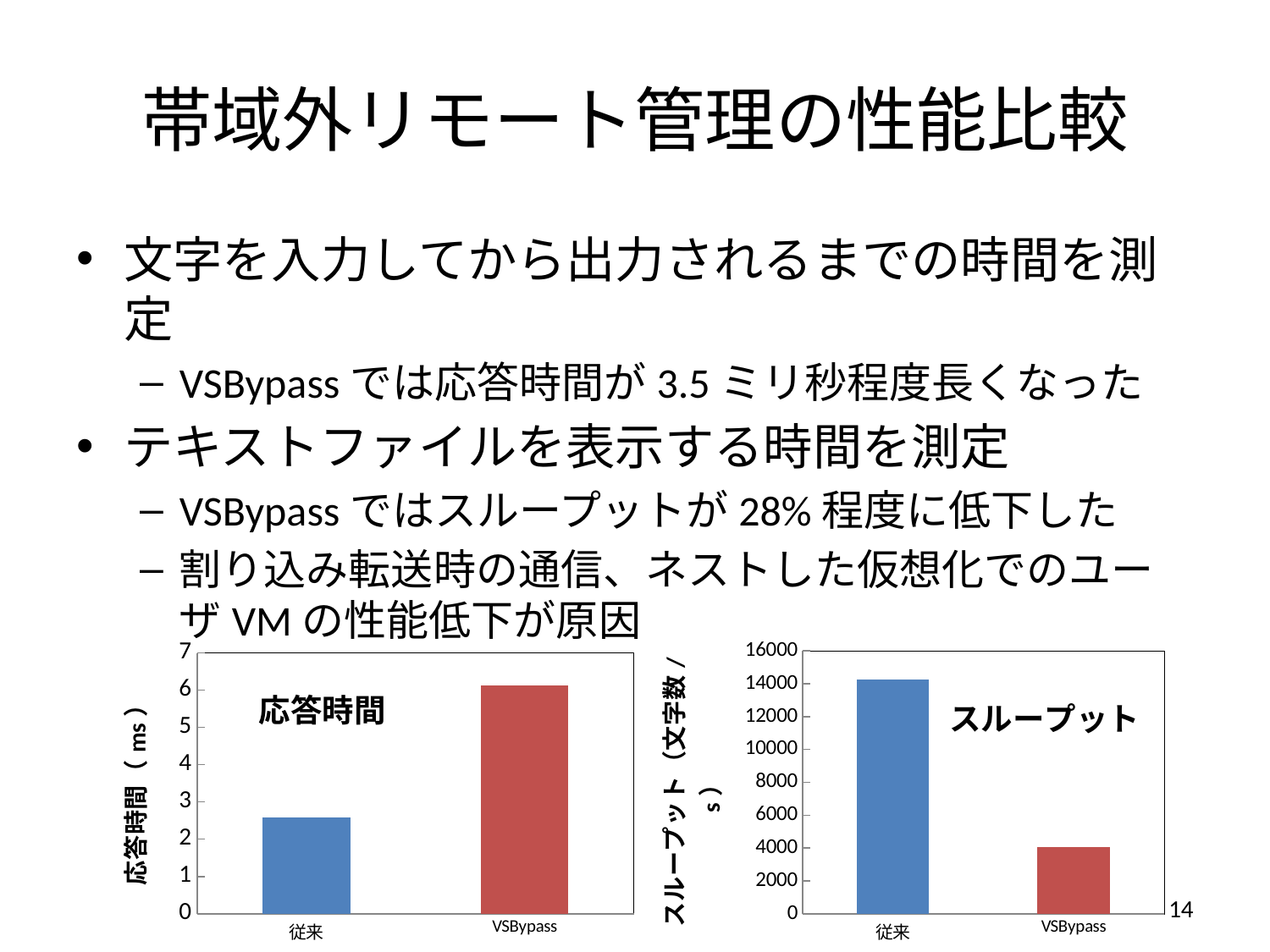

# 帯域外リモート管理の性能比較
文字を入力してから出力されるまでの時間を測定
VSBypassでは応答時間が3.5ミリ秒程度長くなった
テキストファイルを表示する時間を測定
VSBypassではスループットが28%程度に低下した
割り込み転送時の通信、ネストした仮想化でのユーザVMの性能低下が原因

### Chart: 応答時間

| Category |  |
|---|---|
| 従来 | 2.5856254075 |
| VSBypass | 6.1362624 |

### Chart: スループット

| Category |  |
|---|---|
| 従来 | 14265.72289505531 |
| VSBypass | 4041.999183211891 |
14